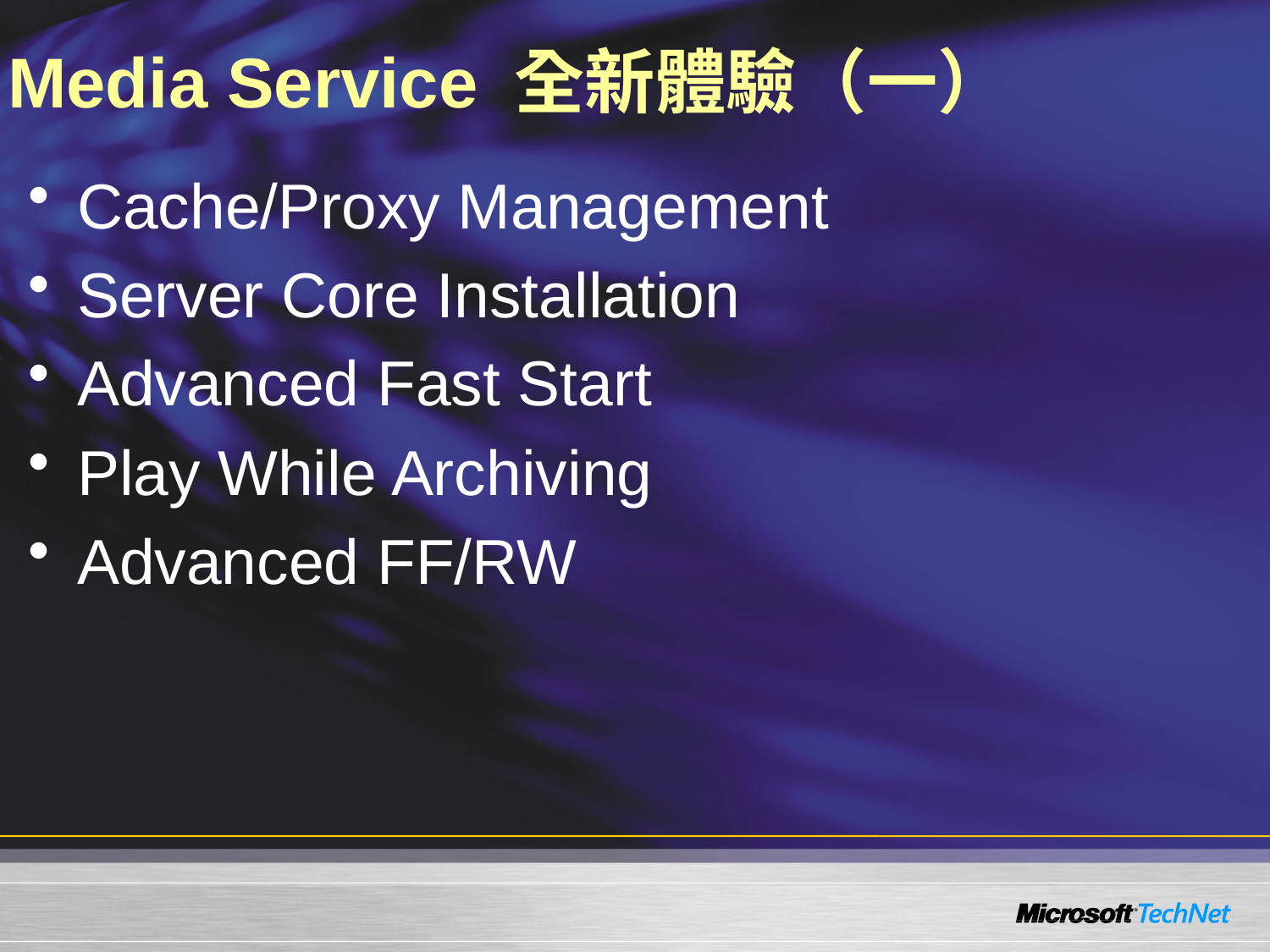

# Media Service 全新體驗（一）
Cache/Proxy Management
Server Core Installation
Advanced Fast Start
Play While Archiving
Advanced FF/RW